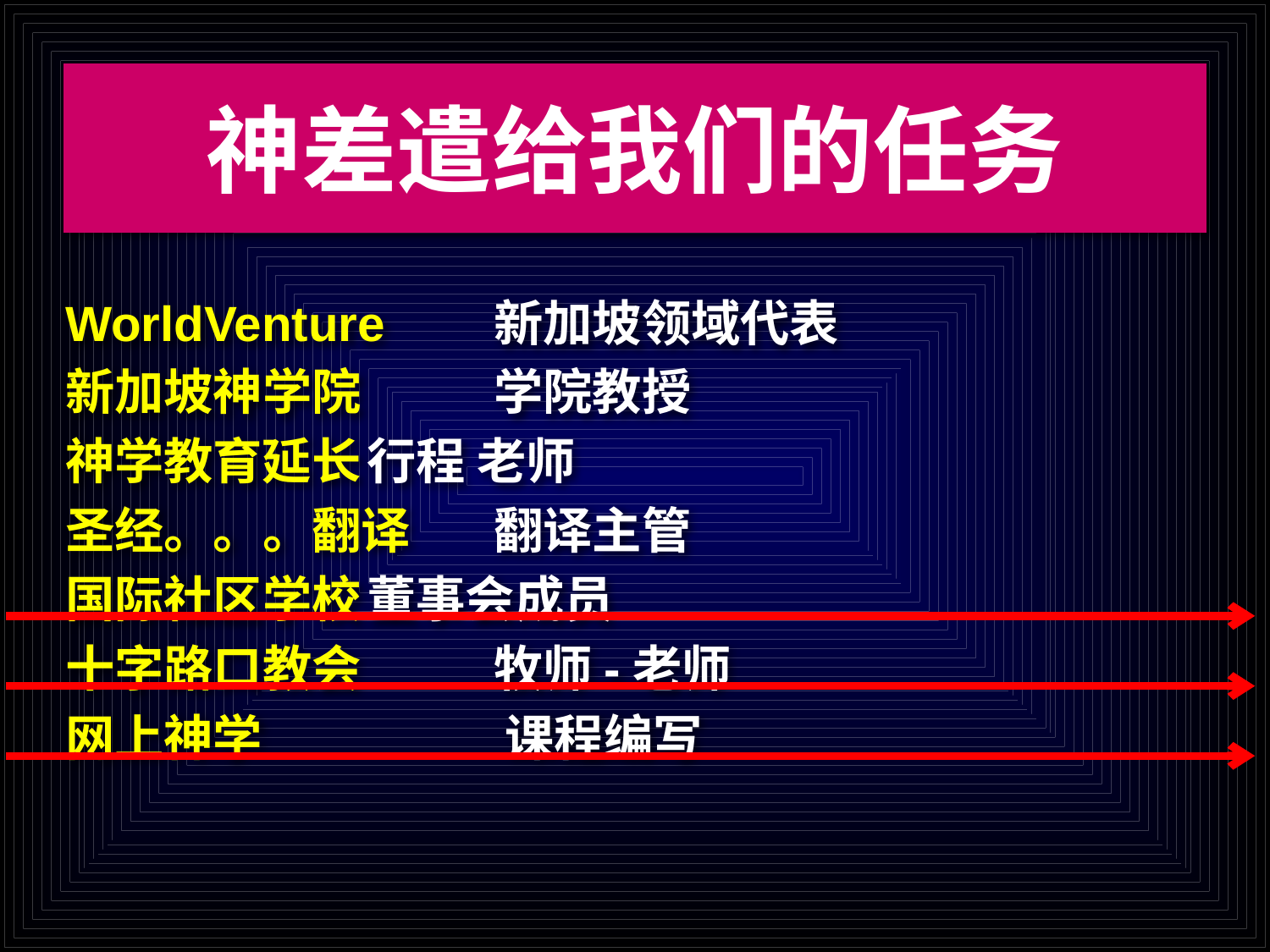

# 神差遣给我们的任务
WorldVenture 	新加坡领域代表
新加坡神学院 	学院教授
神学教育延长	行程 老师
圣经。。。翻译 	翻译主管
国际社区学校	董事会成员
十字路口教会 	牧师-老师
网上神学		 课程编写